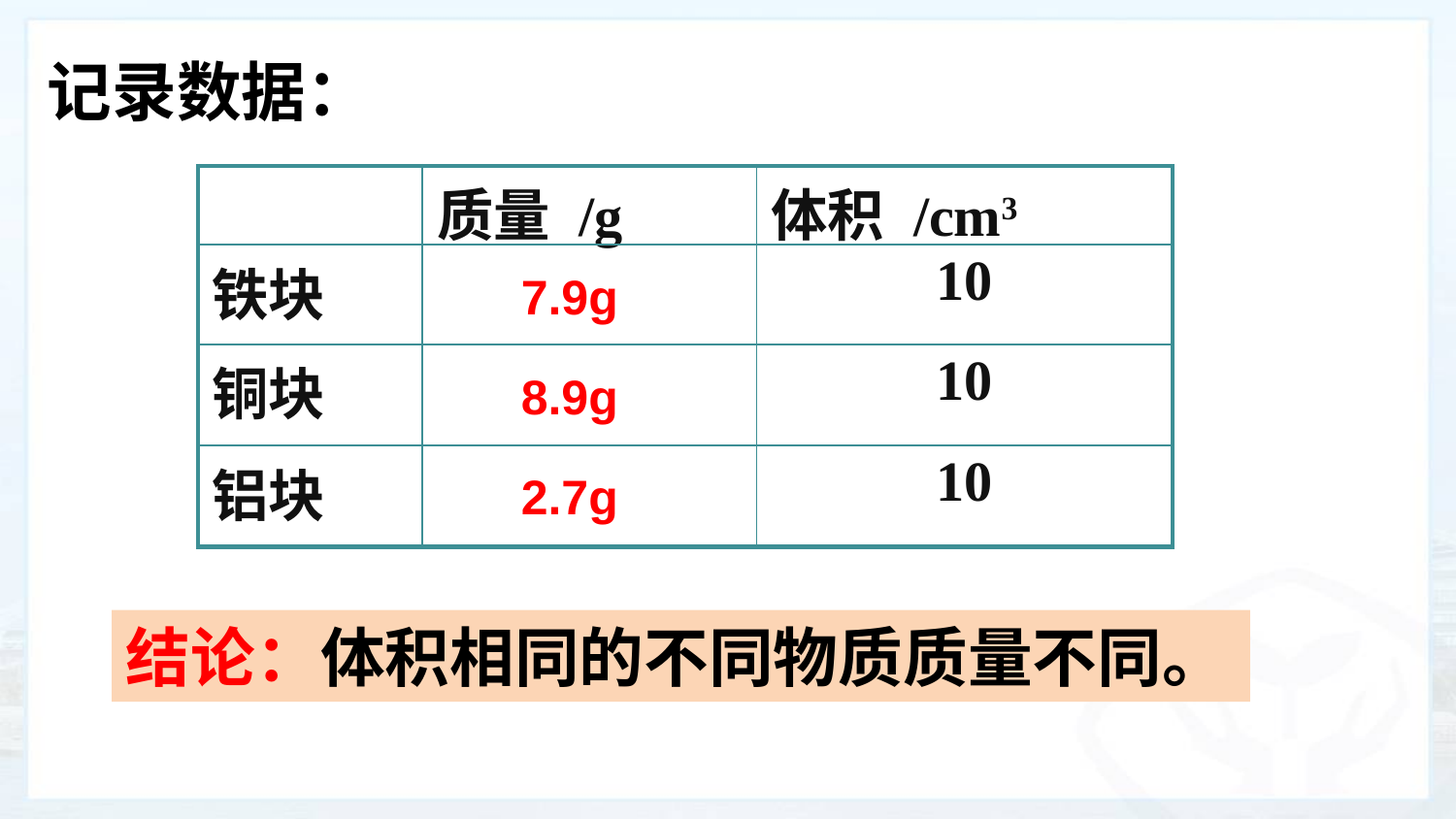

记录数据：
|  | 质量 /g | 体积 /cm3 |
| --- | --- | --- |
| 铁块 |  | 10 |
| 铜块 |  | 10 |
| 铝块 |  | 10 |
7.9g
8.9g

2.7g
结论：体积相同的不同物质质量不同。